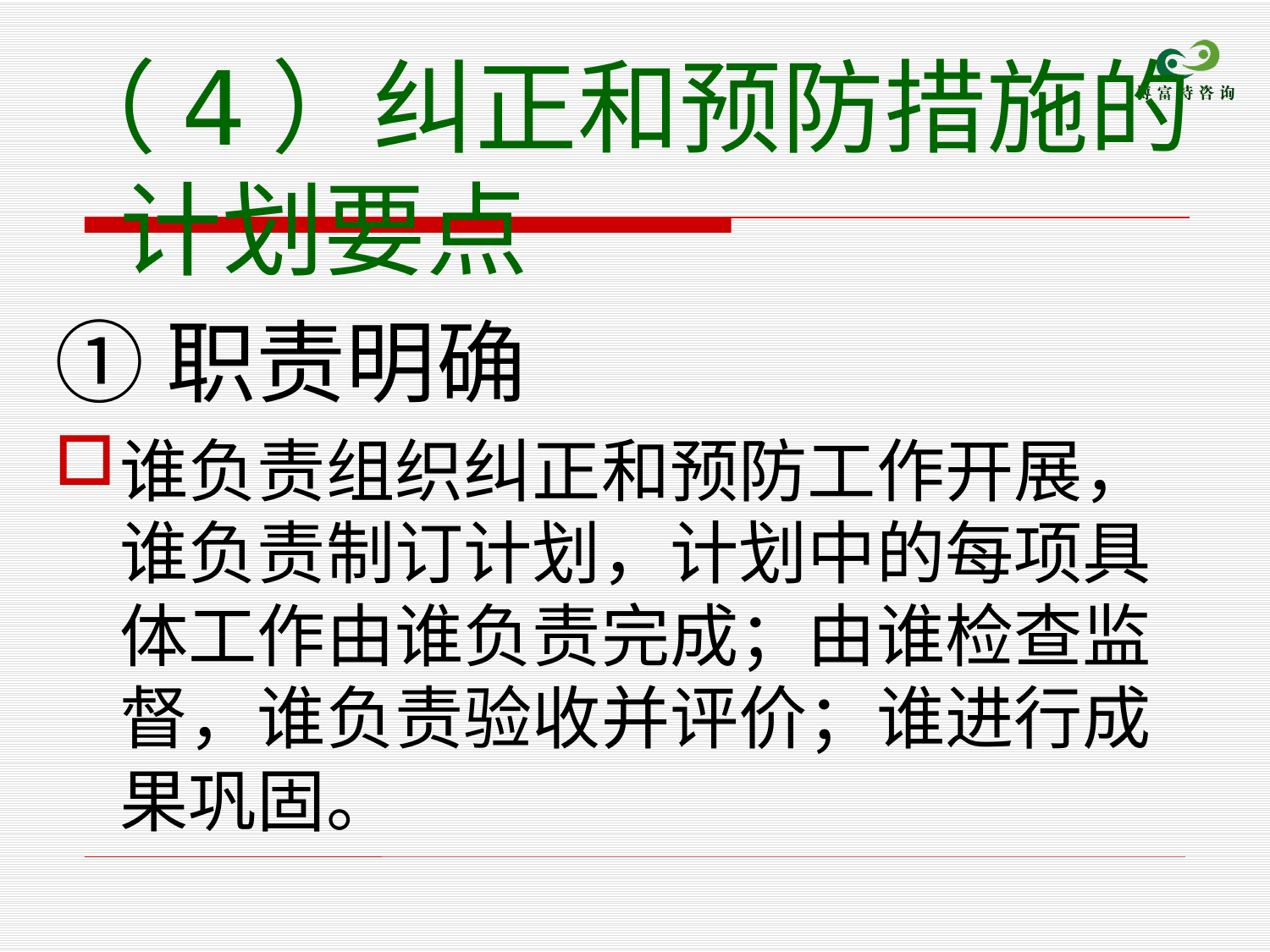

（4）纠正和预防措施的计划要点
①职责明确
谁负责组织纠正和预防工作开展，谁负责制订计划，计划中的每项具体工作由谁负责完成；由谁检查监督，谁负责验收并评价；谁进行成果巩固。
780